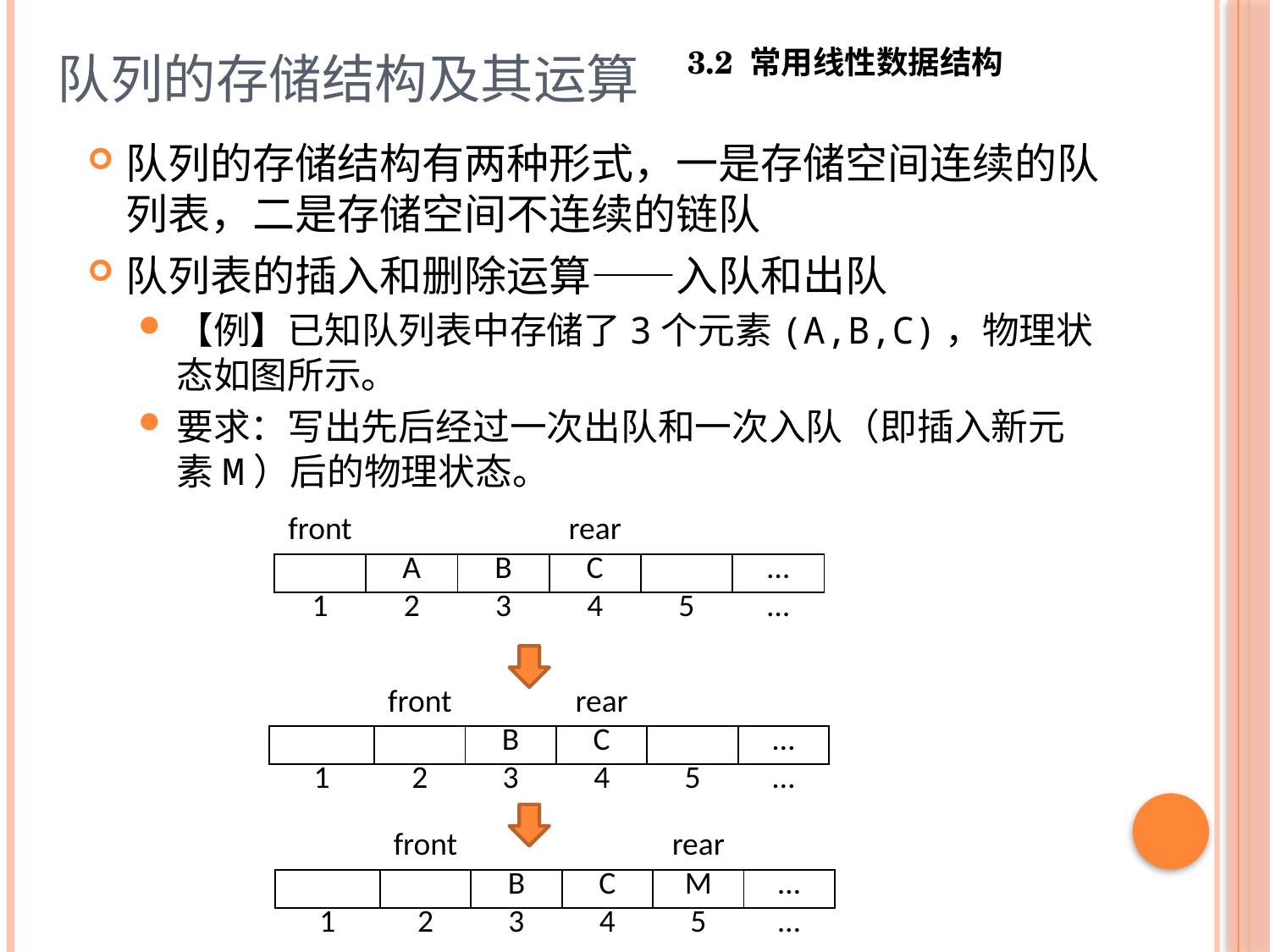

# 队列的存储结构及其运算
3.2 常用线性数据结构
队列的存储结构有两种形式，一是存储空间连续的队列表，二是存储空间不连续的链队
队列表的插入和删除运算——入队和出队
【例】已知队列表中存储了3个元素(A,B,C)，物理状态如图所示。
要求：写出先后经过一次出队和一次入队（即插入新元素M）后的物理状态。

| front |  |  | rear |  |  |
| --- | --- | --- | --- | --- | --- |
|  | A | B | C |  | … |
| 1 | 2 | 3 | 4 | 5 | … |

|  | front |  | rear |  |  |
| --- | --- | --- | --- | --- | --- |
|  |  | B | C |  | … |
| 1 | 2 | 3 | 4 | 5 | … |

|  | front |  |  | rear |  |
| --- | --- | --- | --- | --- | --- |
|  |  | B | C | M | … |
| 1 | 2 | 3 | 4 | 5 | … |